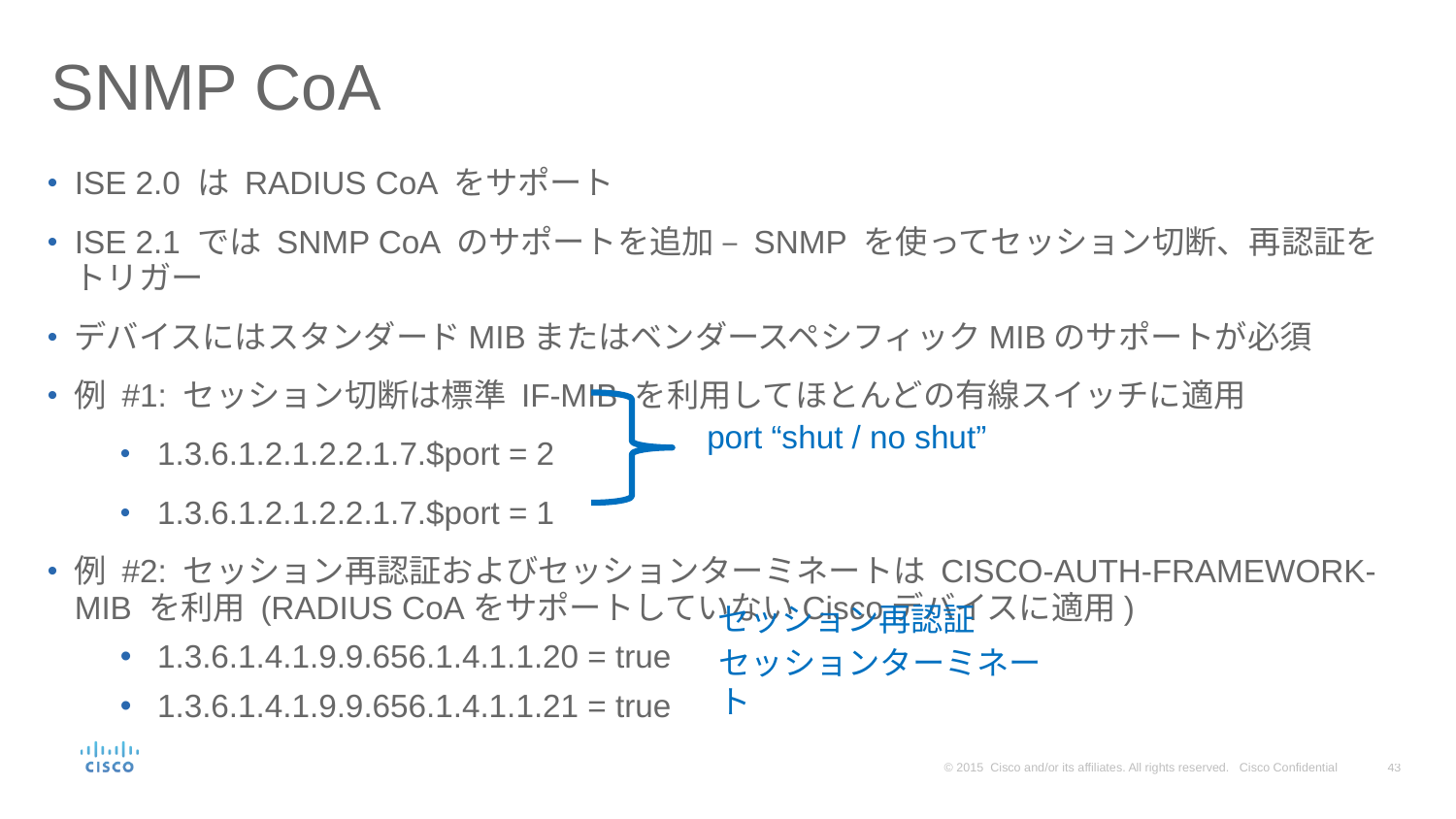

# SNMP CoA
ISE 2.0 は RADIUS CoA をサポート
ISE 2.1 では SNMP CoA のサポートを追加 – SNMP を使ってセッション切断、再認証をトリガー
デバイスにはスタンダードMIBまたはベンダースペシフィックMIBのサポートが必須
例 #1: セッション切断は標準 IF-MIB を利用してほとんどの有線スイッチに適用
1.3.6.1.2.1.2.2.1.7.$port = 2
1.3.6.1.2.1.2.2.1.7.$port = 1
例 #2: セッション再認証およびセッションターミネートは CISCO-AUTH-FRAMEWORK-MIB を利用 (RADIUS CoAをサポートしていないCiscoデバイスに適用)
1.3.6.1.4.1.9.9.656.1.4.1.1.20 = true
1.3.6.1.4.1.9.9.656.1.4.1.1.21 = true

port “shut / no shut”
セッション再認証
セッションターミネート